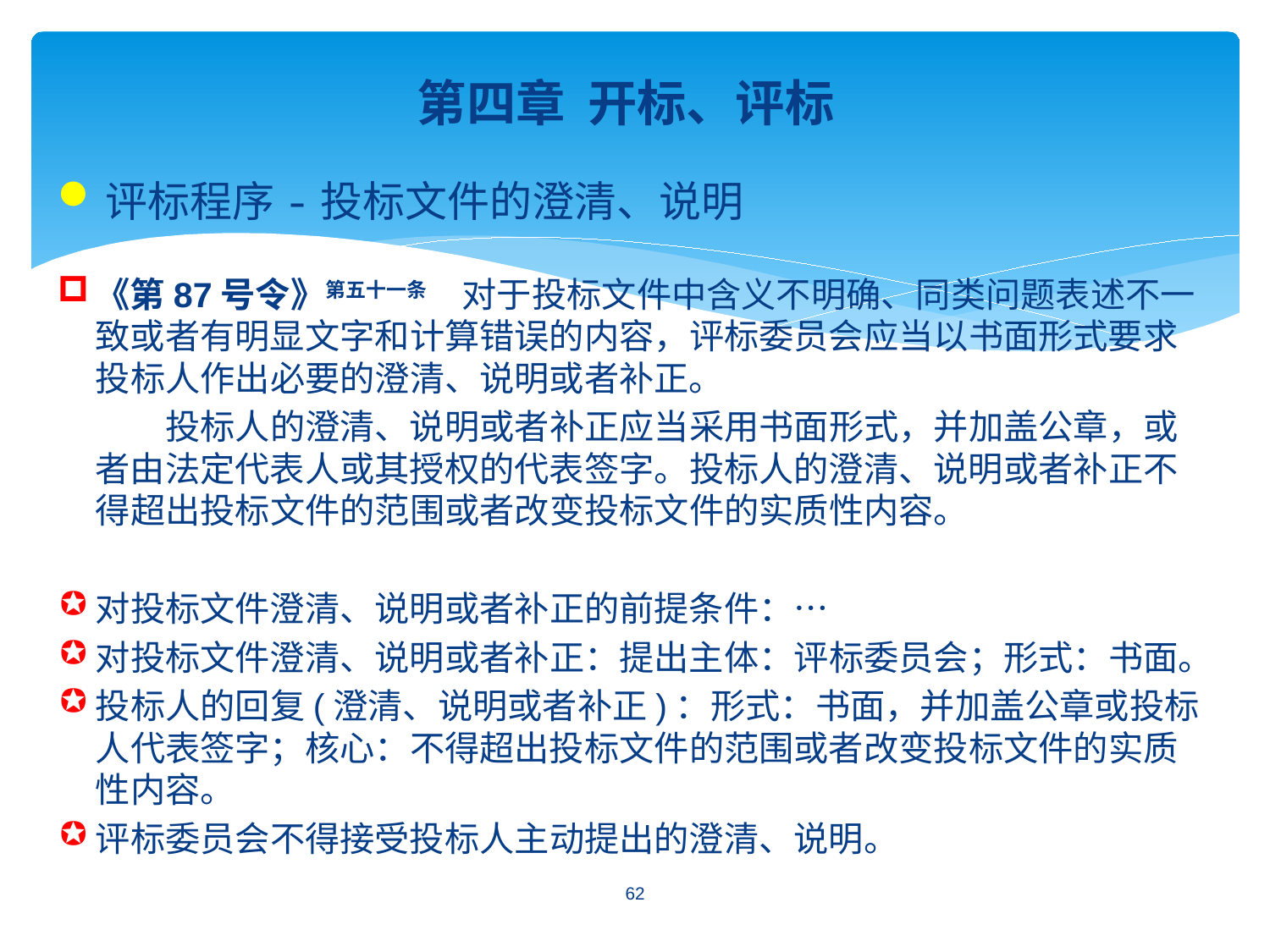

第四章  开标、评标
评标程序-投标文件的澄清、说明
《第87号令》第五十一条　对于投标文件中含义不明确、同类问题表述不一致或者有明显文字和计算错误的内容，评标委员会应当以书面形式要求投标人作出必要的澄清、说明或者补正。
　　投标人的澄清、说明或者补正应当采用书面形式，并加盖公章，或者由法定代表人或其授权的代表签字。投标人的澄清、说明或者补正不得超出投标文件的范围或者改变投标文件的实质性内容。

对投标文件澄清、说明或者补正的前提条件：…
对投标文件澄清、说明或者补正：提出主体：评标委员会；形式：书面。
投标人的回复(澄清、说明或者补正)：形式：书面，并加盖公章或投标人代表签字；核心：不得超出投标文件的范围或者改变投标文件的实质性内容。
评标委员会不得接受投标人主动提出的澄清、说明。

62